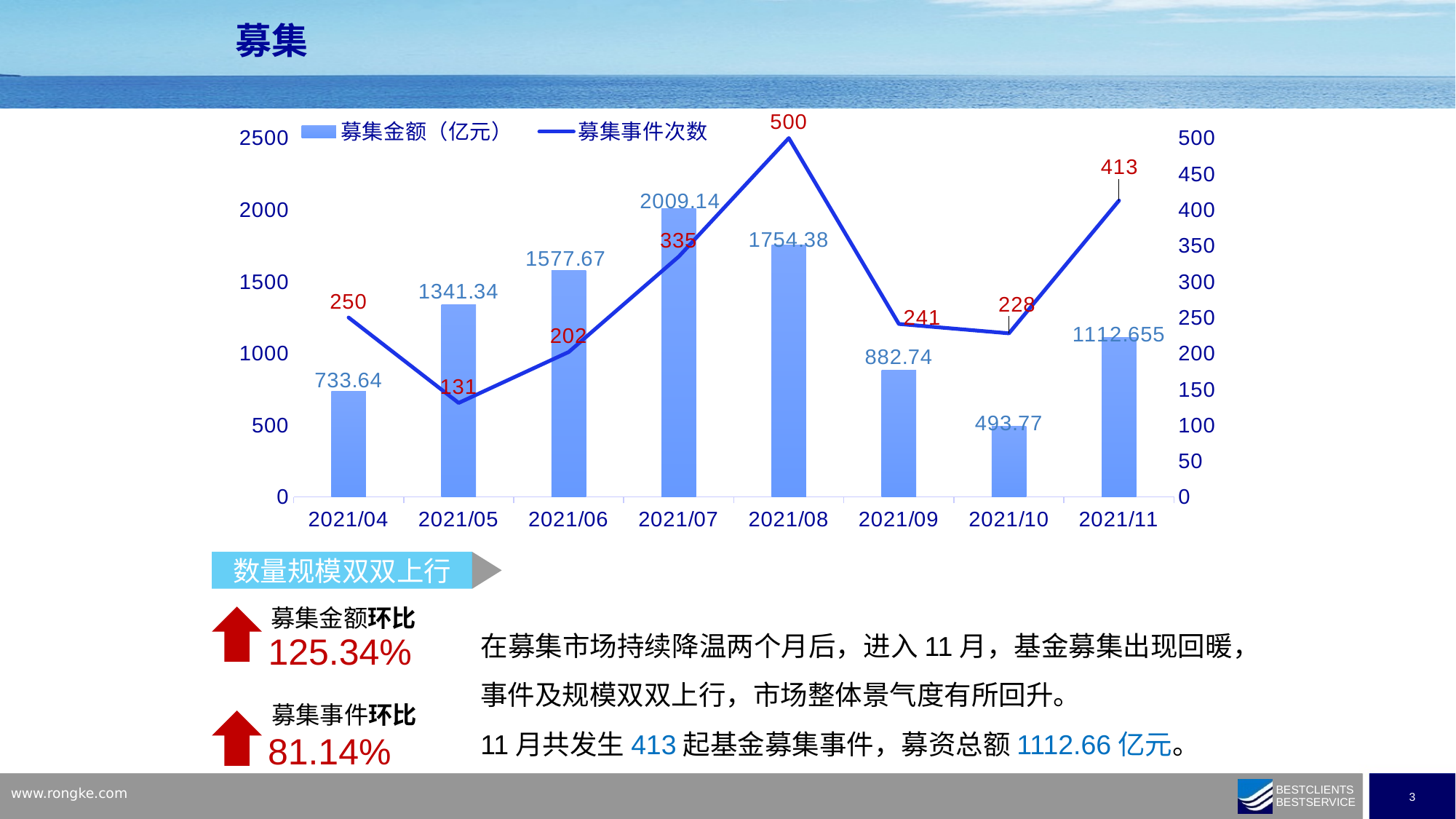

募集

### Chart

| Category | 募集金额（亿元） | 募集事件次数 |
|---|---|---|
| 44501 | 1112.655 | 413.0 |
| 44470 | 493.77 | 228.0 |
| 44440 | 882.74 | 241.0 |
| 44409 | 1754.38 | 500.0 |
| 44378 | 2009.14 | 335.0 |
| 44348 | 1577.67 | 202.0 |
| 44317 | 1341.34 | 131.0 |
| 44287 | 733.64 | 250.0 |
数量规模双双上行

募集金额环比

在募集市场持续降温两个月后，进入11月，基金募集出现回暖，事件及规模双双上行，市场整体景气度有所回升。
11月共发生413起基金募集事件，募资总额1112.66亿元。
125.34%
募集事件环比

81.14%